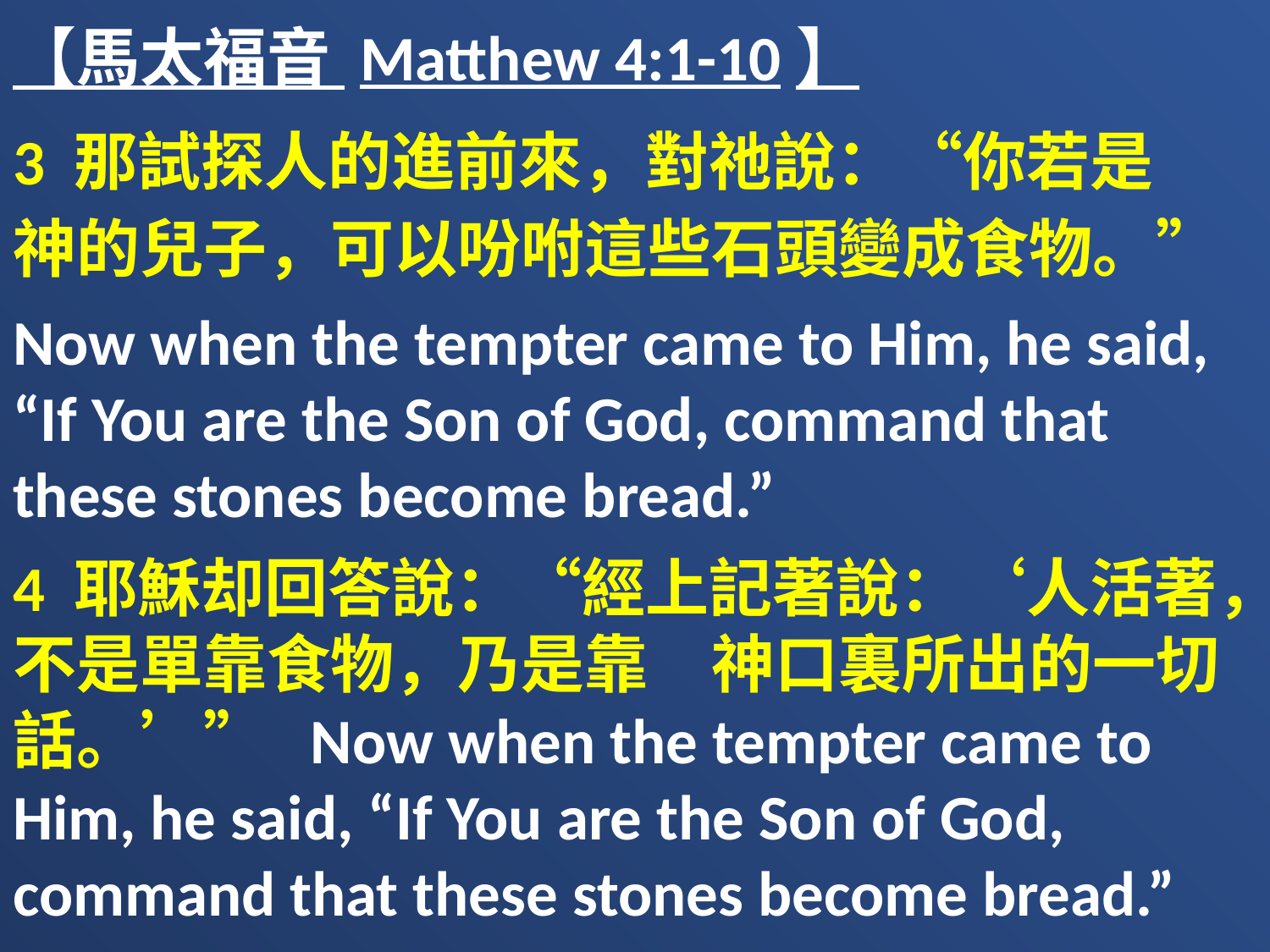

【馬太福音 Matthew 4:1-10】
3 那試探人的進前來，對祂說：“你若是　神的兒子，可以吩咐這些石頭變成食物。”
Now when the tempter came to Him, he said, “If You are the Son of God, command that these stones become bread.”
4 耶穌却回答說：“經上記著說：‘人活著，不是單靠食物，乃是靠　神口裏所出的一切話。’”  Now when the tempter came to Him, he said, “If You are the Son of God, command that these stones become bread.”